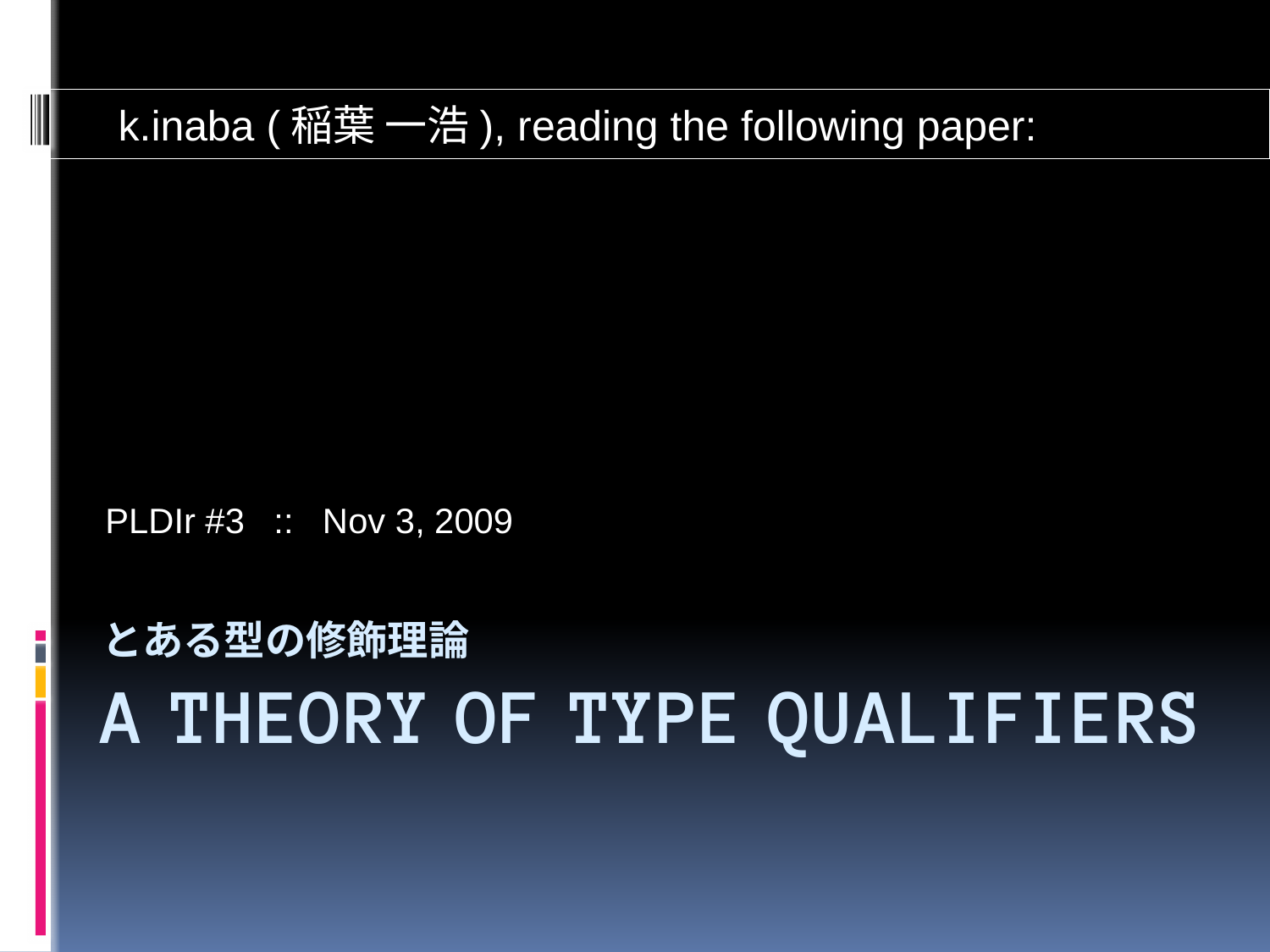

k.inaba (稲葉 一浩), reading the following paper:
PLDIr #3   ::   Nov 3, 2009
# とある型の修飾理論 A Theory of Type Qualifiers